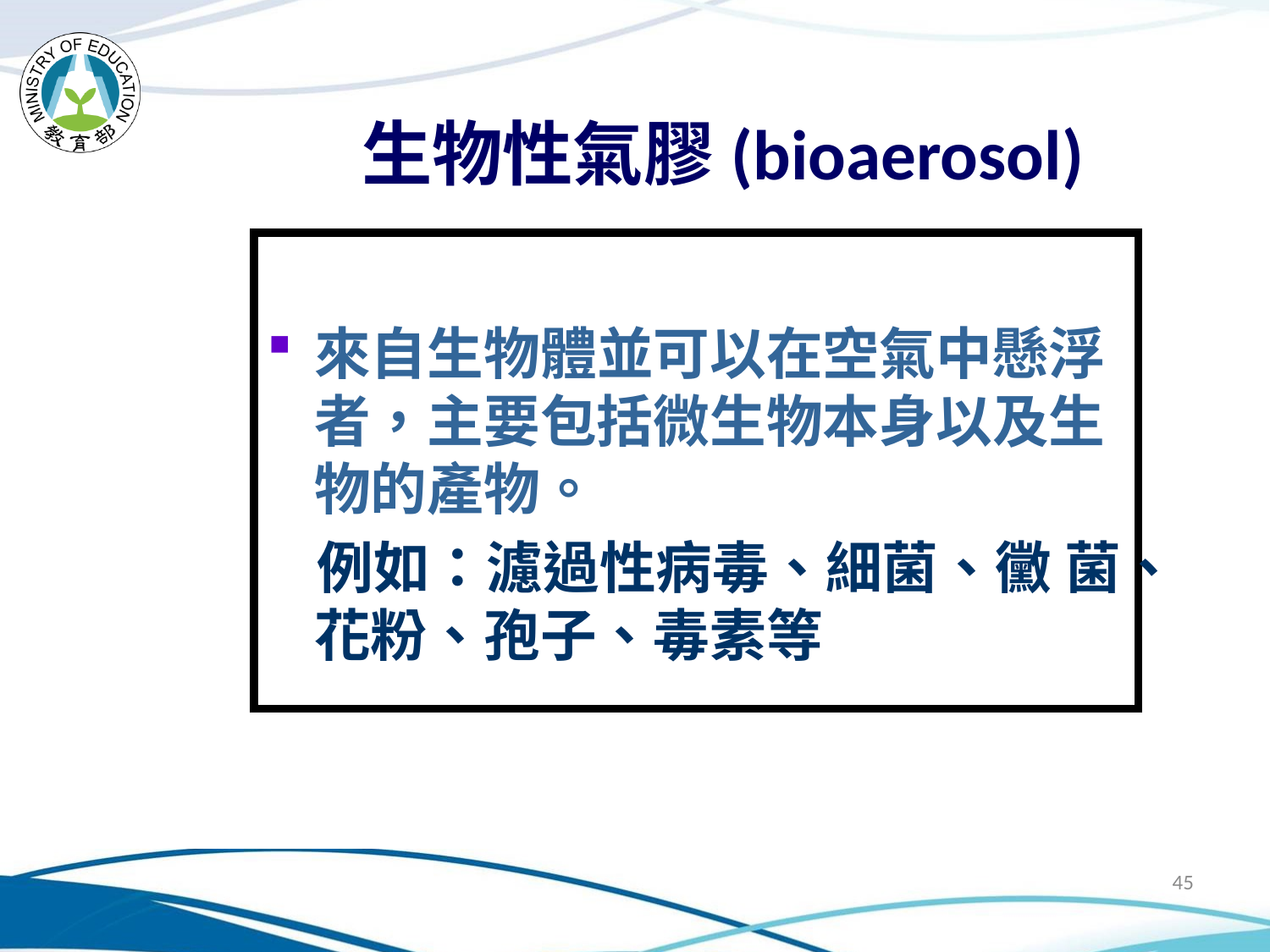

生物性氣膠(bioaerosol)

來自生物體並可以在空氣中懸浮者，主要包括微生物本身以及生物的產物。
例如：濾過性病毒、細菌、黴 菌、花粉、孢子、毒素等
45